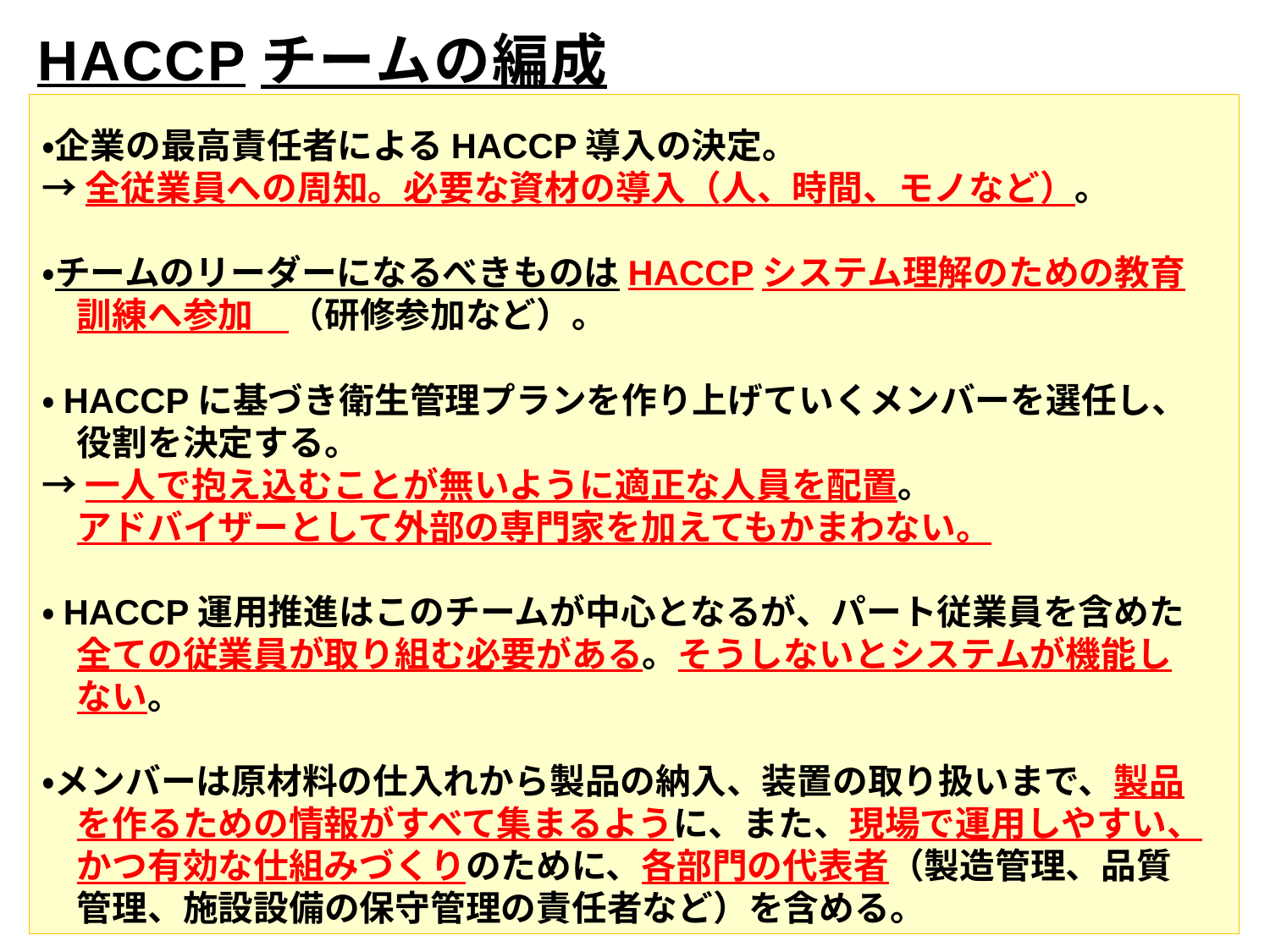

# HACCPチームの編成

・企業の最高責任者によるHACCP導入の決定。
→全従業員への周知。必要な資材の導入（人、時間、モノなど）。

・チームのリーダーになるべきものはHACCPシステム理解のための教育
　訓練へ参加　（研修参加など）。

・HACCPに基づき衛生管理プランを作り上げていくメンバーを選任し、
　役割を決定する。
→一人で抱え込むことが無いように適正な人員を配置。
　アドバイザーとして外部の専門家を加えてもかまわない。

・HACCP運用推進はこのチームが中心となるが、パート従業員を含めた
　全ての従業員が取り組む必要がある。そうしないとシステムが機能し
　ない。

・メンバーは原材料の仕入れから製品の納入、装置の取り扱いまで、製品
　を作るための情報がすべて集まるように、また、現場で運用しやすい、
　かつ有効な仕組みづくりのために、各部門の代表者（製造管理、品質
　管理、施設設備の保守管理の責任者など）を含める。